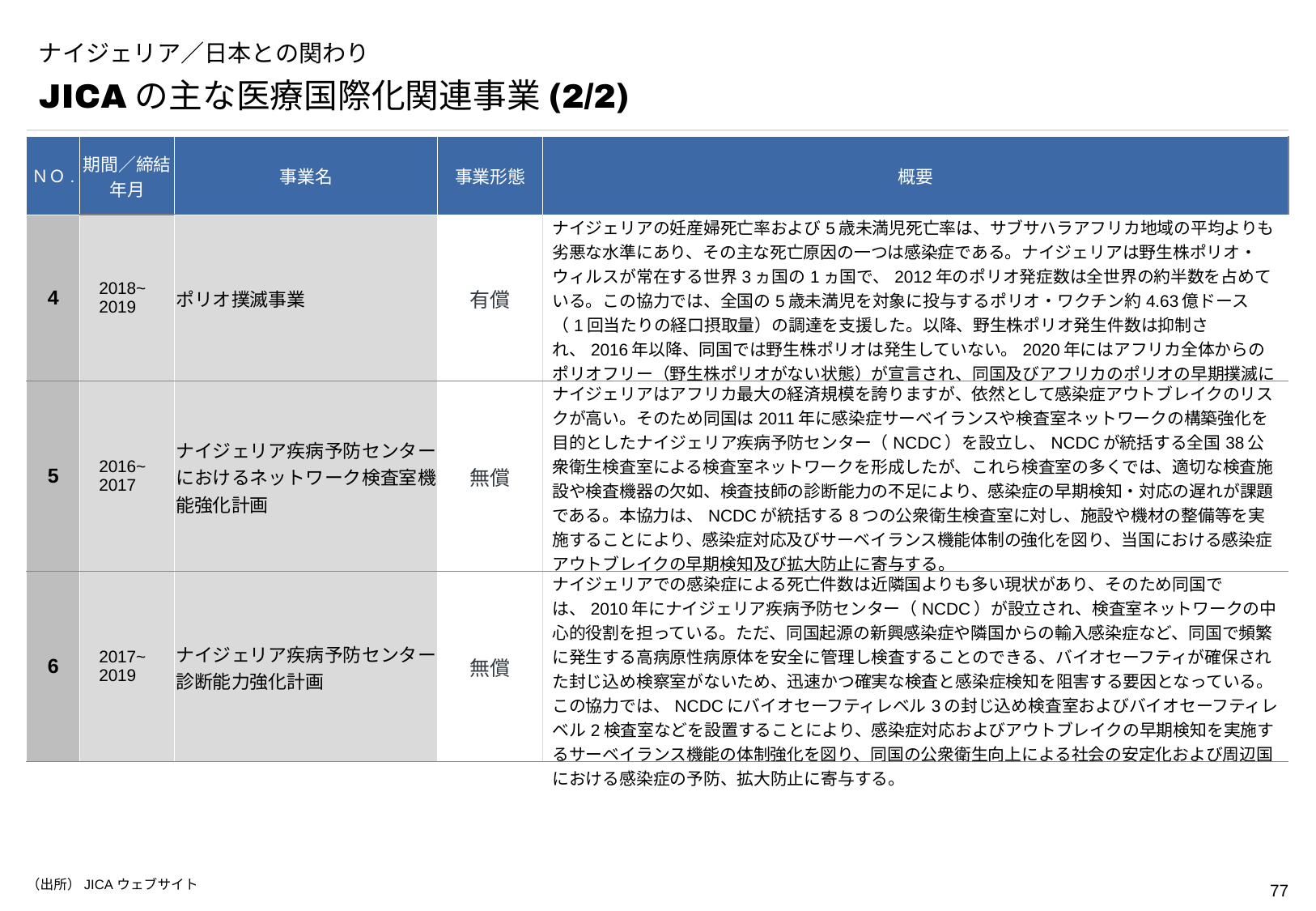

# ナイジェリア／日本との関わり
JICAの主な医療国際化関連事業(2/2)
| ＮＯ. | 期間／締結年月 | 事業名 | 事業形態 | 概要 |
| --- | --- | --- | --- | --- |
| 4 | 2018~ 2019 | ポリオ撲滅事業 | 有償 | ナイジェリアの妊産婦死亡率および5歳未満児死亡率は、サブサハラアフリカ地域の平均よりも劣悪な水準にあり、その主な死亡原因の一つは感染症である。ナイジェリアは野生株ポリオ・ウィルスが常在する世界3ヵ国の1ヵ国で、2012年のポリオ発症数は全世界の約半数を占めている。この協力では、全国の5歳未満児を対象に投与するポリオ・ワクチン約4.63億ドース（1回当たりの経口摂取量）の調達を支援した。以降、野生株ポリオ発生件数は抑制され、2016年以降、同国では野生株ポリオは発生していない。2020年にはアフリカ全体からのポリオフリー（野生株ポリオがない状態）が宣言され、同国及びアフリカのポリオの早期撲滅に寄与した。 |
| 5 | 2016~ 2017 | ナイジェリア疾病予防センターにおけるネットワーク検査室機能強化計画 | 無償 | ナイジェリアはアフリカ最大の経済規模を誇りますが、依然として感染症アウトブレイクのリスクが高い。そのため同国は2011年に感染症サーベイランスや検査室ネットワークの構築強化を目的としたナイジェリア疾病予防センター（NCDC）を設立し、NCDCが統括する全国38公衆衛生検査室による検査室ネットワークを形成したが、これら検査室の多くでは、適切な検査施設や検査機器の欠如、検査技師の診断能力の不足により、感染症の早期検知・対応の遅れが課題である。本協力は、NCDCが統括する8つの公衆衛生検査室に対し、施設や機材の整備等を実施することにより、感染症対応及びサーベイランス機能体制の強化を図り、当国における感染症アウトブレイクの早期検知及び拡大防止に寄与する。 |
| 6 | 2017~ 2019 | ナイジェリア疾病予防センター診断能力強化計画 | 無償 | ナイジェリアでの感染症による死亡件数は近隣国よりも多い現状があり、そのため同国では、2010年にナイジェリア疾病予防センター（NCDC）が設立され、検査室ネットワークの中心的役割を担っている。ただ、同国起源の新興感染症や隣国からの輸入感染症など、同国で頻繁に発生する高病原性病原体を安全に管理し検査することのできる、バイオセーフティが確保された封じ込め検察室がないため、迅速かつ確実な検査と感染症検知を阻害する要因となっている。この協力では、NCDCにバイオセーフティレベル3の封じ込め検査室およびバイオセーフティレベル2検査室などを設置することにより、感染症対応およびアウトブレイクの早期検知を実施するサーベイランス機能の体制強化を図り、同国の公衆衛生向上による社会の安定化および周辺国における感染症の予防、拡大防止に寄与する。 |
（出所）JICAウェブサイト